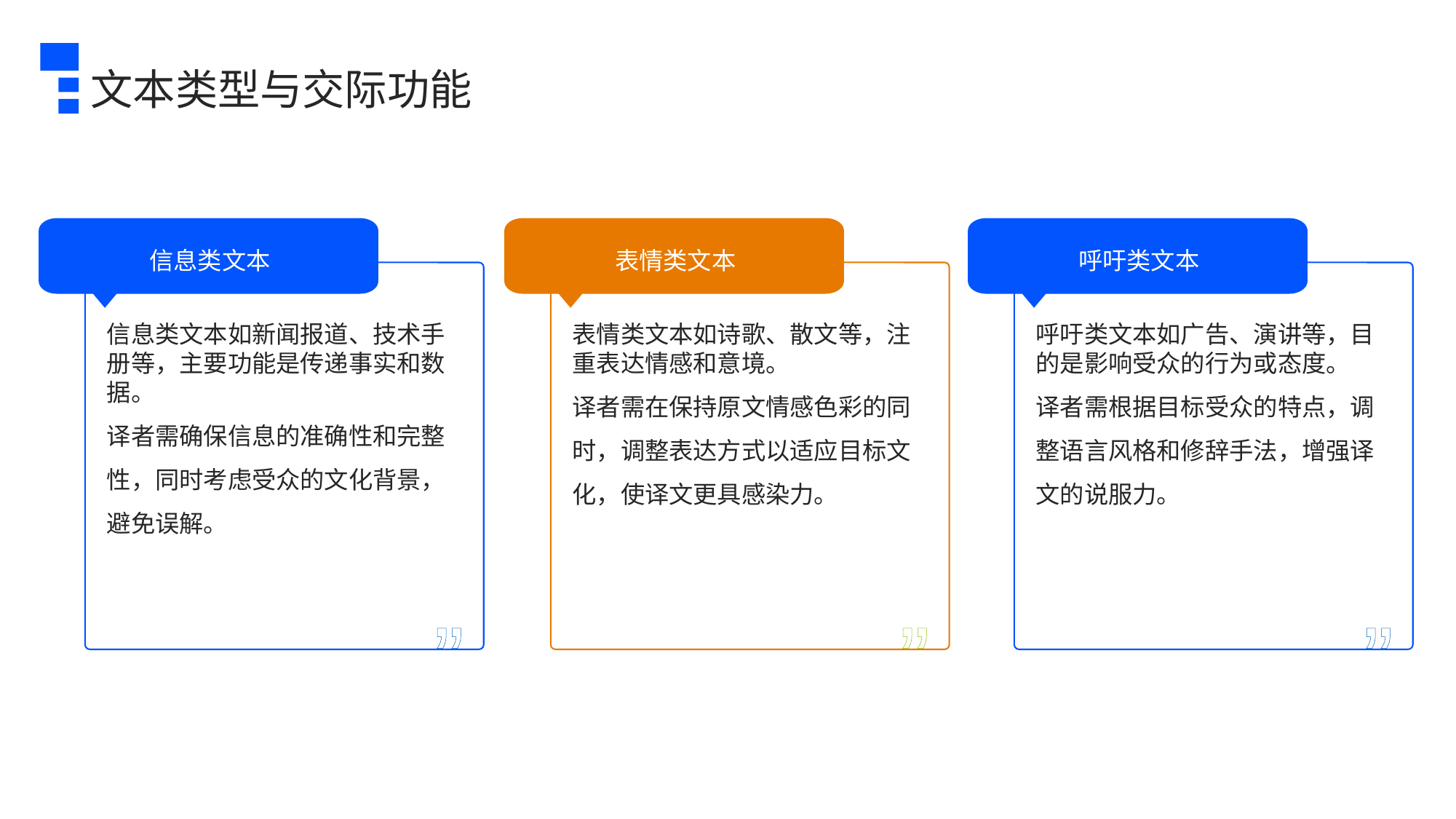

文本类型与交际功能

信息类文本
表情类文本
呼吁类文本

信息类文本如新闻报道、技术手册等，主要功能是传递事实和数据。
译者需确保信息的准确性和完整性，同时考虑受众的文化背景，避免误解。
表情类文本如诗歌、散文等，注重表达情感和意境。
译者需在保持原文情感色彩的同时，调整表达方式以适应目标文化，使译文更具感染力。
呼吁类文本如广告、演讲等，目的是影响受众的行为或态度。
译者需根据目标受众的特点，调整语言风格和修辞手法，增强译文的说服力。
”
”
”